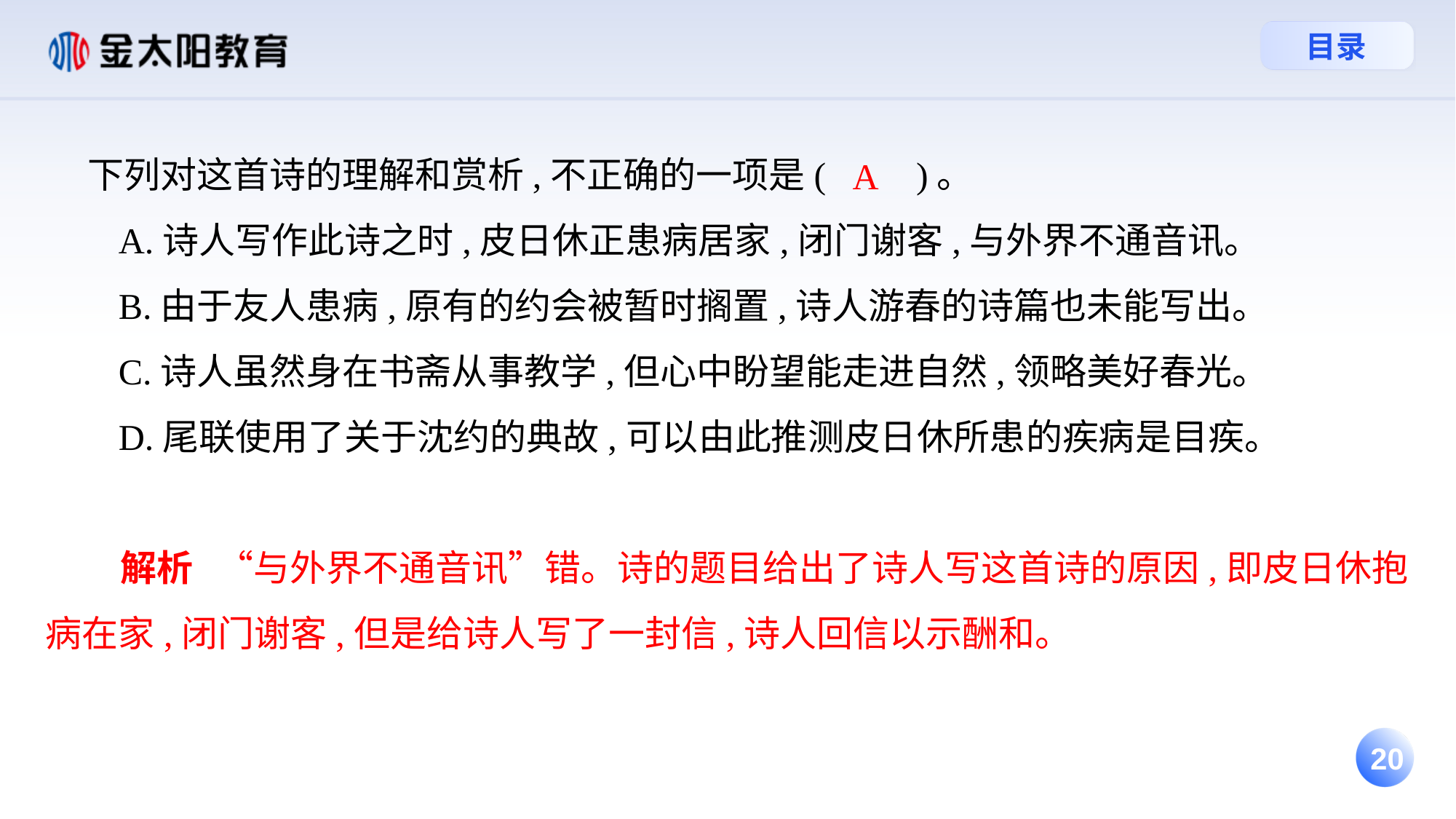

下列对这首诗的理解和赏析,不正确的一项是(　　)。
        A.诗人写作此诗之时,皮日休正患病居家,闭门谢客,与外界不通音讯。
        B.由于友人患病,原有的约会被暂时搁置,诗人游春的诗篇也未能写出。
        C.诗人虽然身在书斋从事教学,但心中盼望能走进自然,领略美好春光。
        D.尾联使用了关于沈约的典故,可以由此推测皮日休所患的疾病是目疾。

        解析   “与外界不通音讯”错。诗的题目给出了诗人写这首诗的原因,即皮日休抱病在家,闭门谢客,但是给诗人写了一封信,诗人回信以示酬和。
A